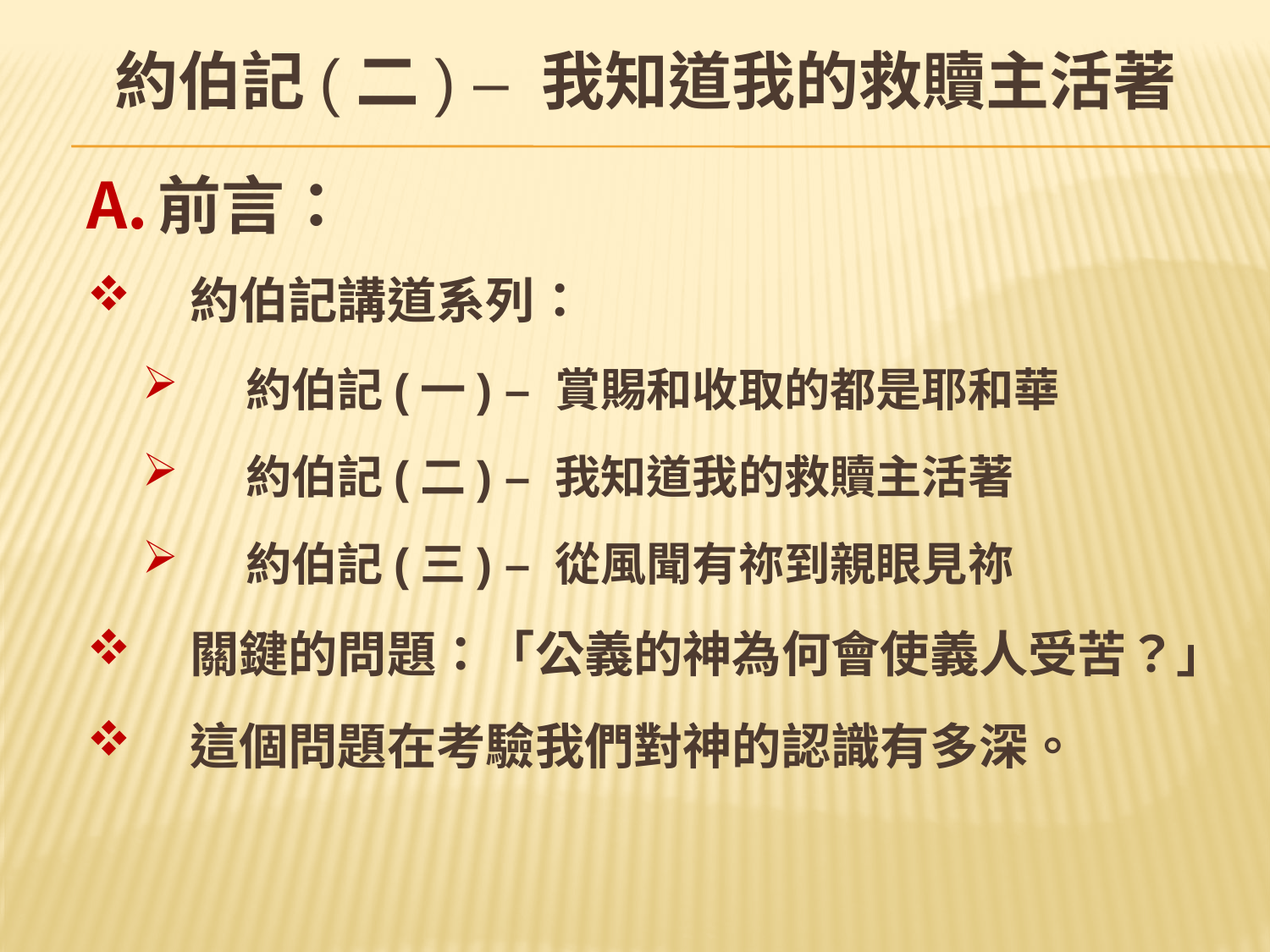

# 約伯記(二) – 我知道我的救贖主活著
前言：

約伯記講道系列：
約伯記(一) – 賞賜和收取的都是耶和華
約伯記(二) – 我知道我的救贖主活著
約伯記(三) – 從風聞有祢到親眼見祢
關鍵的問題：「公義的神為何會使義人受苦？」
這個問題在考驗我們對神的認識有多深。